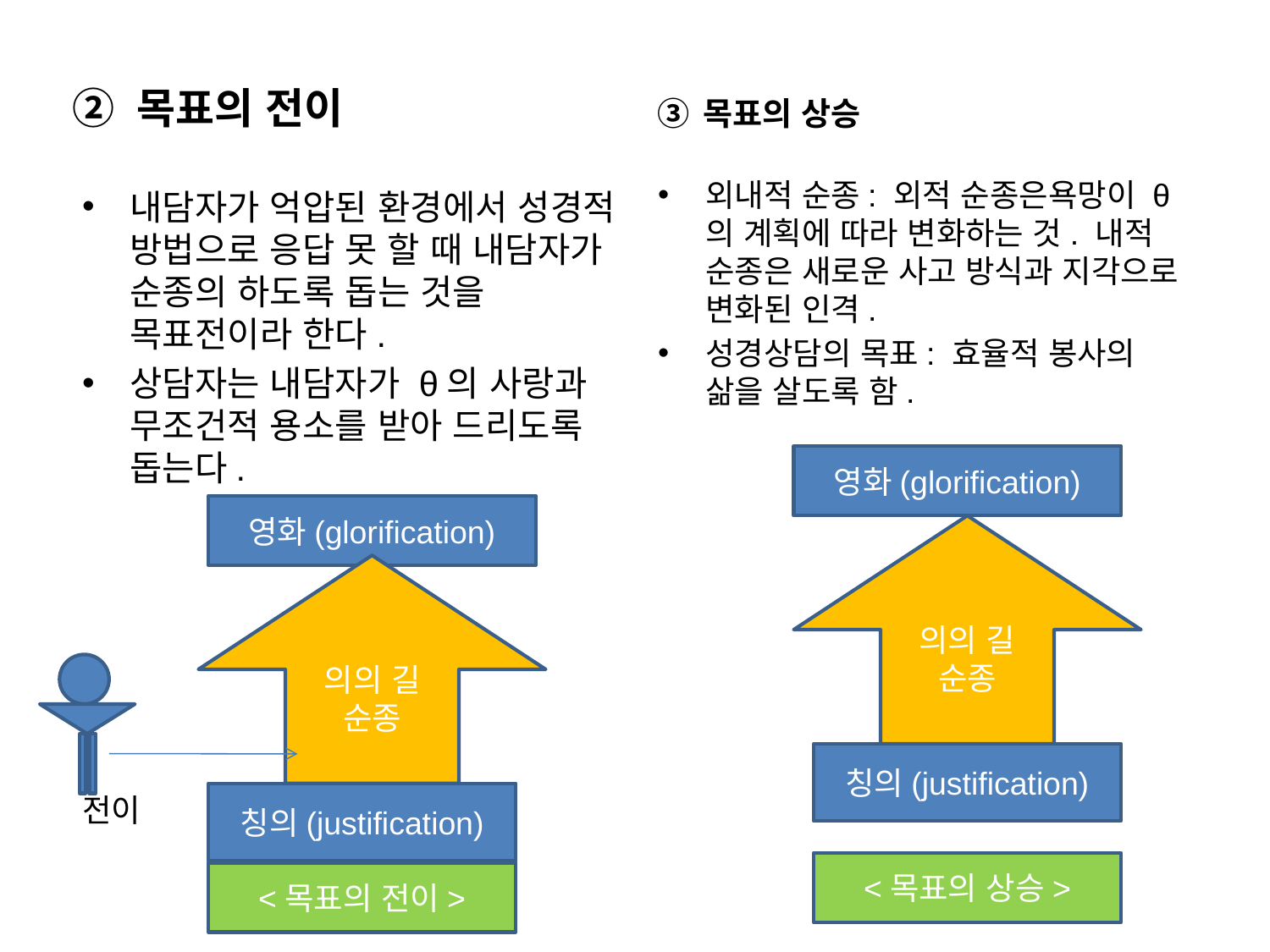

② 목표의 전이

③ 목표의 상승
외내적 순종: 외적 순종은욕망이 θ의 계획에 따라 변화하는 것. 내적 순종은 새로운 사고 방식과 지각으로 변화된 인격.
성경상담의 목표: 효율적 봉사의 삶을 살도록 함.
내담자가 억압된 환경에서 성경적 방법으로 응답 못 할 때 내담자가 순종의 하도록 돕는 것을 목표전이라 한다.
상담자는 내담자가 θ의 사랑과 무조건적 용소를 받아 드리도록 돕는다.

전이
영화(glorification)
영화(glorification)
의의 길
순종
의의 길
순종

칭의(justification)
칭의(justification)
<목표의 상승>
<목표의 전이>